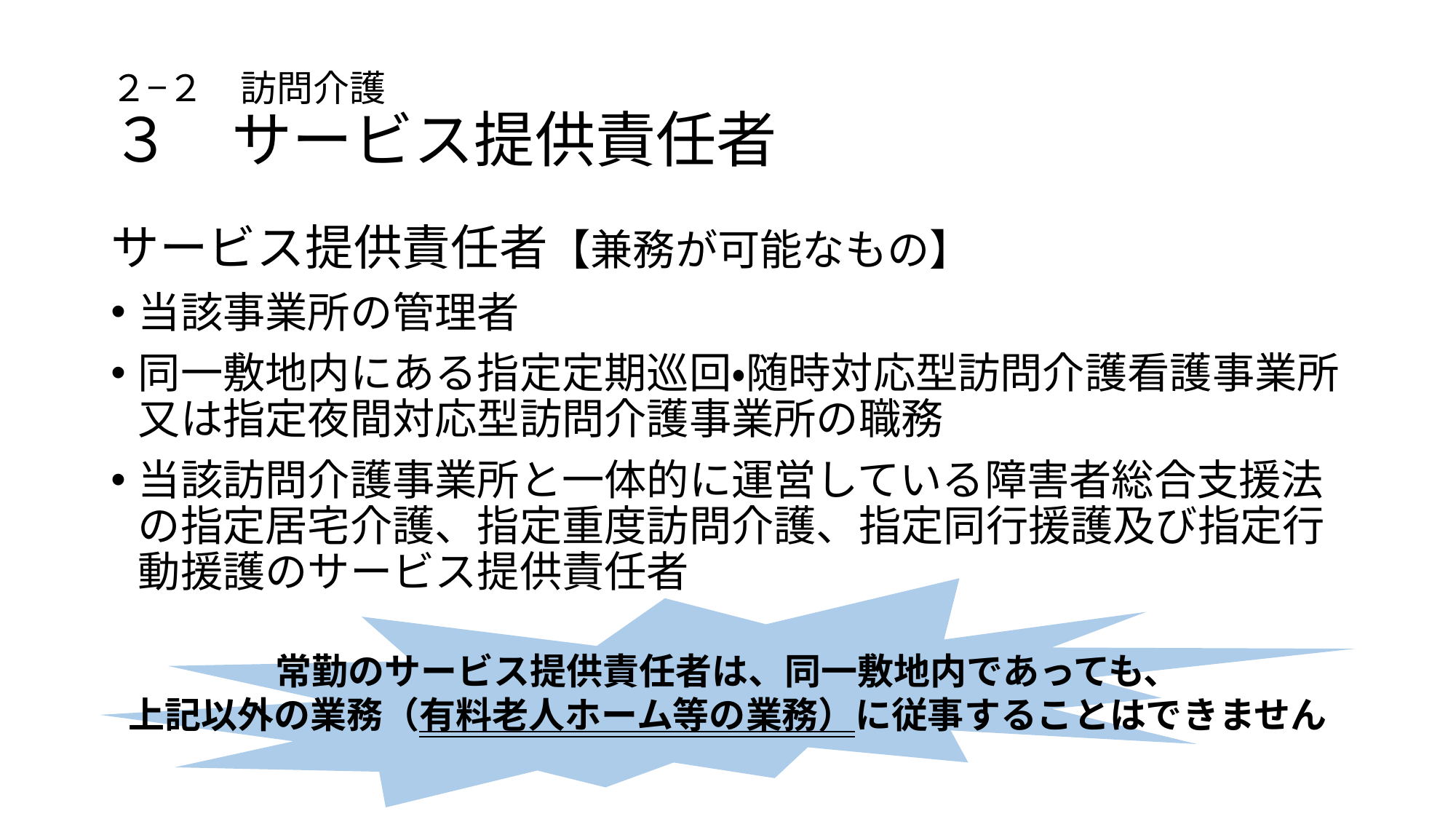

# ２−２　訪問介護 ３　サービス提供責任者
サービス提供責任者【兼務が可能なもの】
当該事業所の管理者
同一敷地内にある指定定期巡回・随時対応型訪問介護看護事業所又は指定夜間対応型訪問介護事業所の職務
当該訪問介護事業所と一体的に運営している障害者総合支援法の指定居宅介護、指定重度訪問介護、指定同行援護及び指定行動援護のサービス提供責任者

常勤のサービス提供責任者は、同一敷地内であっても、
上記以外の業務（有料老人ホーム等の業務）に従事することはできません